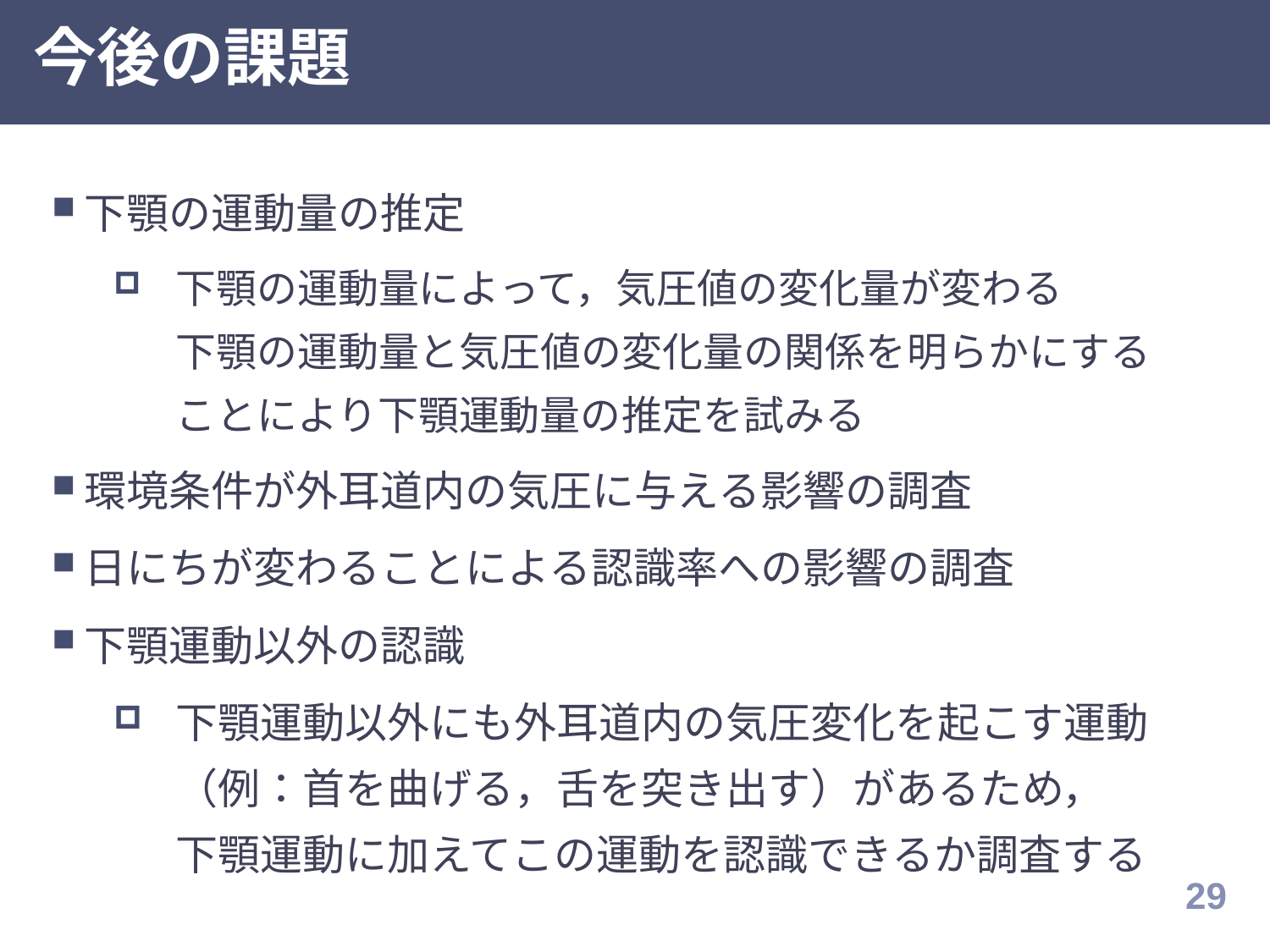

# 今後の課題
下顎の運動量の推定
下顎の運動量によって，気圧値の変化量が変わる
下顎の運動量と気圧値の変化量の関係を明らかにする
ことにより下顎運動量の推定を試みる
環境条件が外耳道内の気圧に与える影響の調査
日にちが変わることによる認識率への影響の調査
下顎運動以外の認識
下顎運動以外にも外耳道内の気圧変化を起こす運動
（例：首を曲げる，舌を突き出す）があるため，
下顎運動に加えてこの運動を認識できるか調査する

29